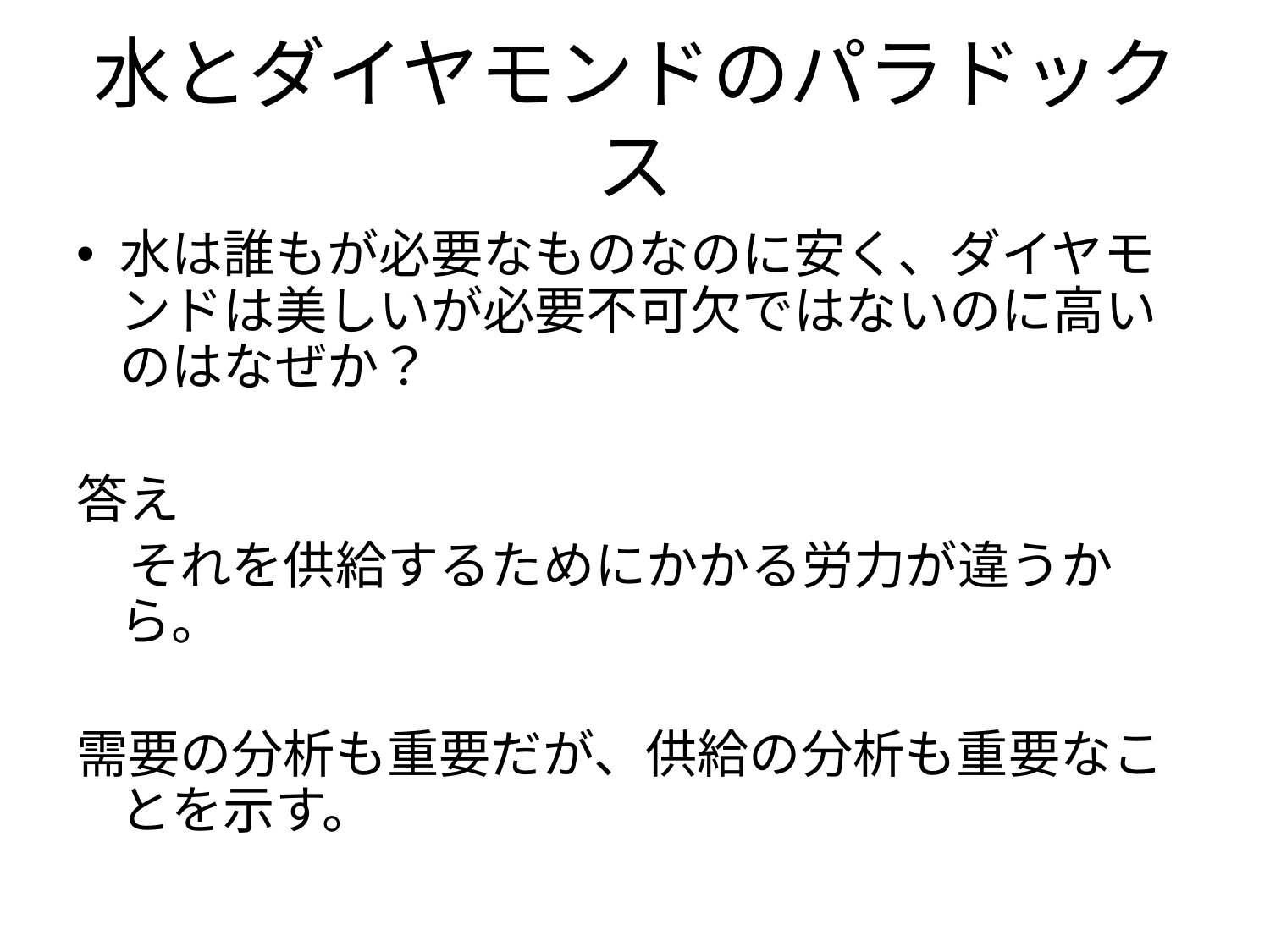

# 水とダイヤモンドのパラドックス
水は誰もが必要なものなのに安く、ダイヤモンドは美しいが必要不可欠ではないのに高いのはなぜか？

答え
　それを供給するためにかかる労力が違うから。

需要の分析も重要だが、供給の分析も重要なことを示す。